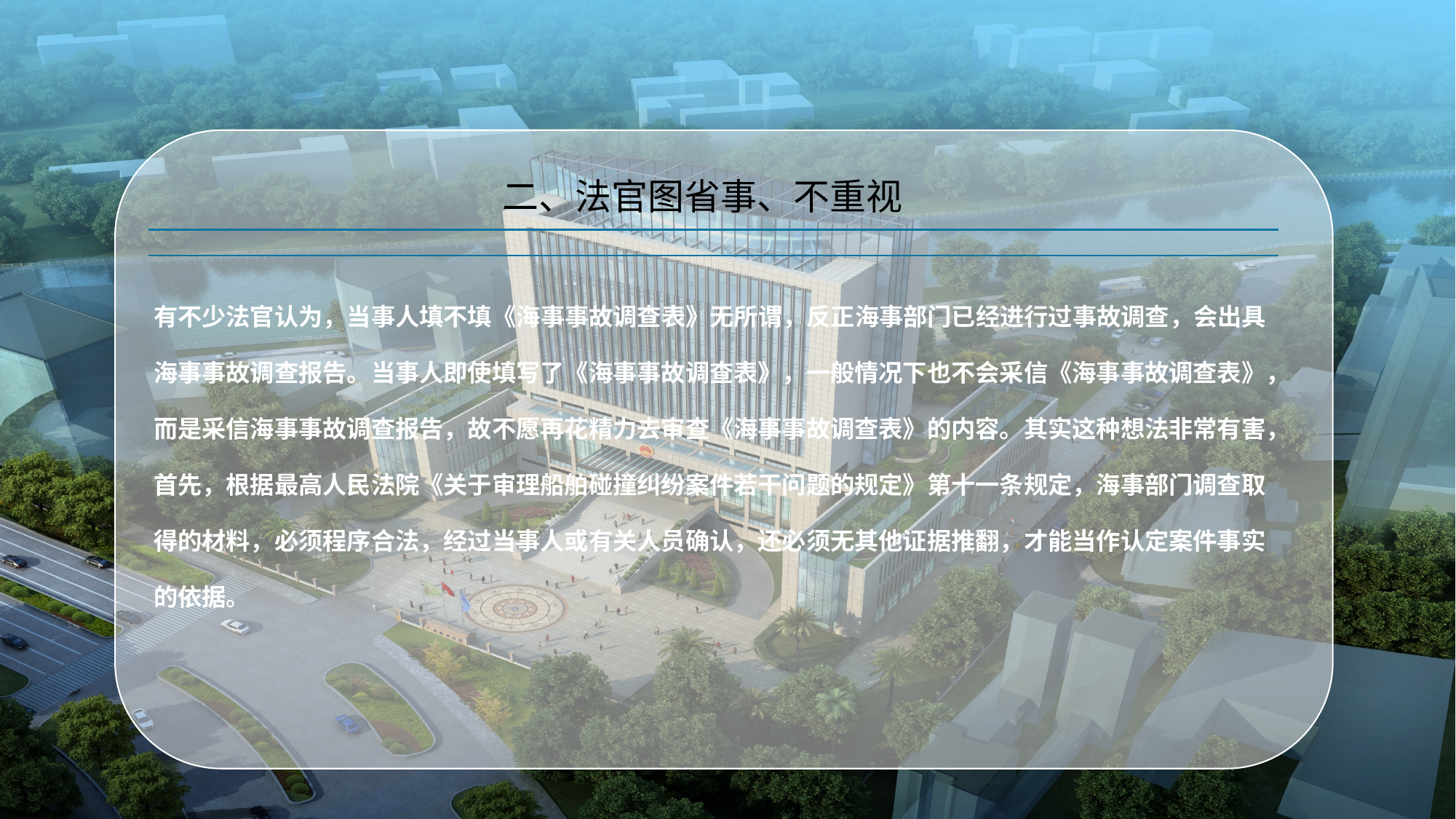

二、法官图省事、不重视
有不少法官认为，当事人填不填《海事事故调查表》无所谓，反正海事部门已经进行过事故调查，会出具海事事故调查报告。当事人即使填写了《海事事故调查表》，一般情况下也不会采信《海事事故调查表》，而是采信海事事故调查报告，故不愿再花精力去审查《海事事故调查表》的内容。其实这种想法非常有害，首先，根据最高人民法院《关于审理船舶碰撞纠纷案件若干问题的规定》第十一条规定，海事部门调查取得的材料，必须程序合法，经过当事人或有关人员确认，还必须无其他证据推翻，才能当作认定案件事实的依据。